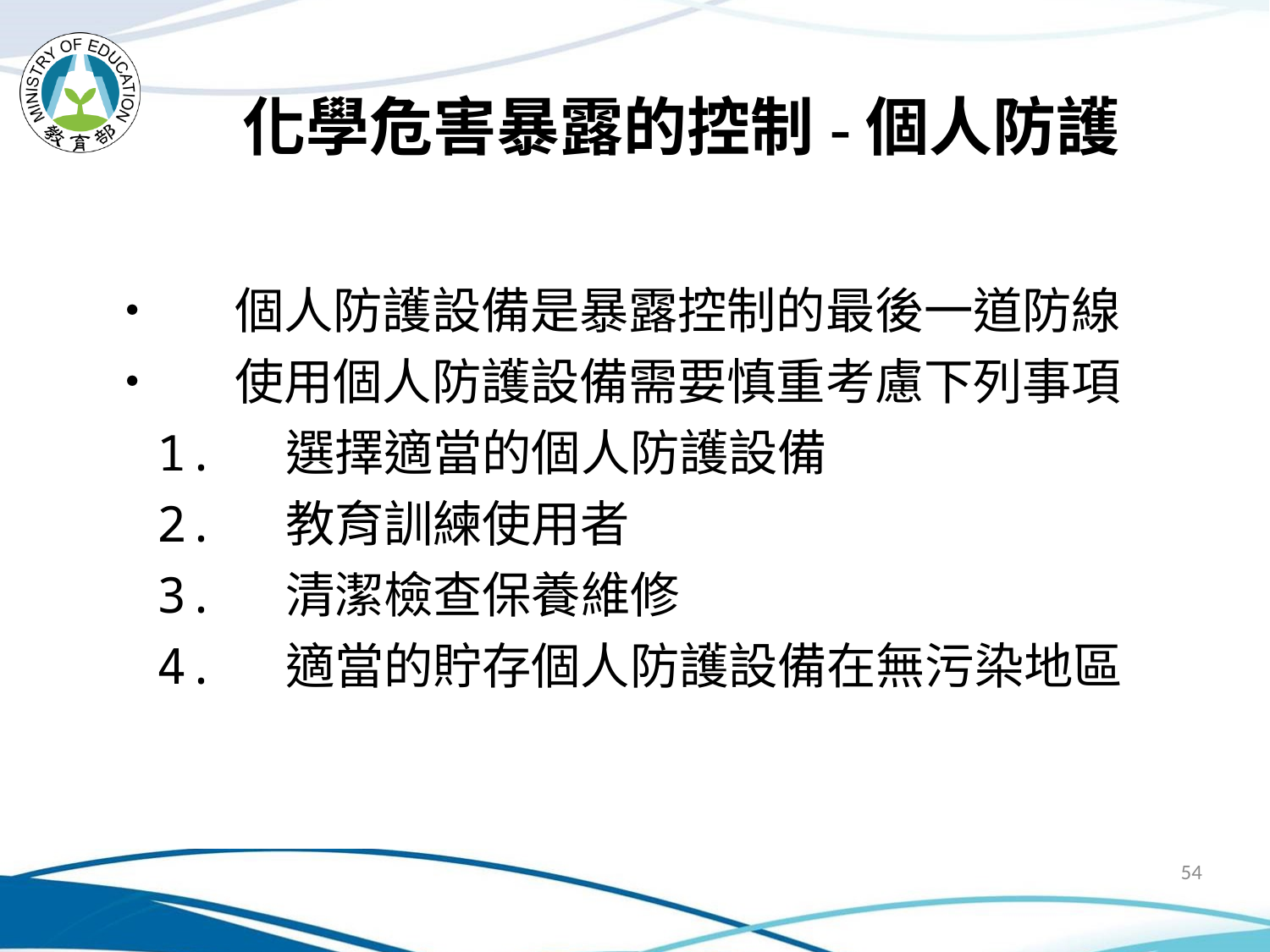

# 化學危害暴露的控制-個人防護
•	個人防護設備是暴露控制的最後一道防線
•	使用個人防護設備需要慎重考慮下列事項
1.	選擇適當的個人防護設備
2.	教育訓練使用者
3.	清潔檢查保養維修
4.	適當的貯存個人防護設備在無污染地區
54